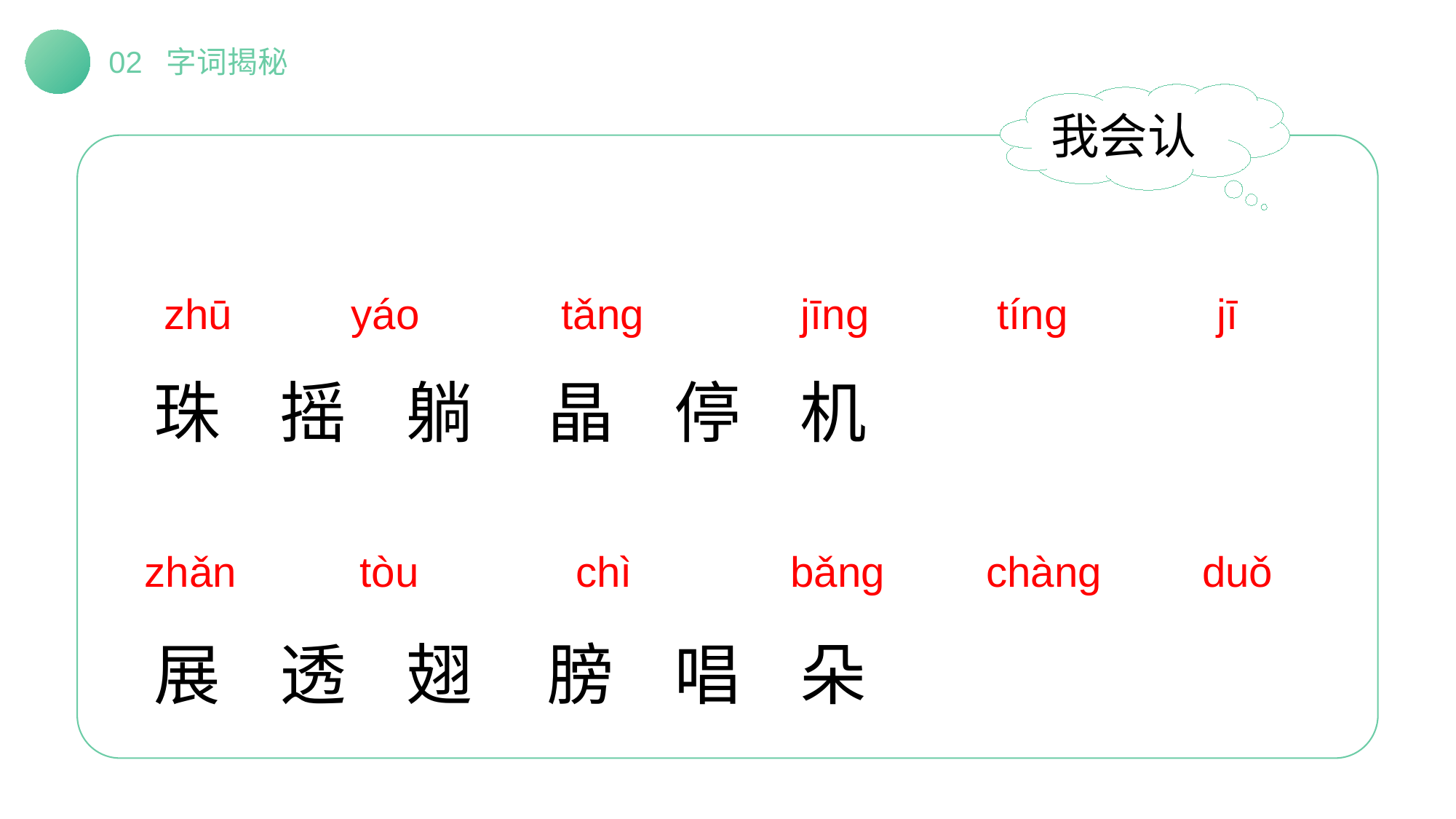

02  字词揭秘
我会认

zhū
yáo
tǎng
 jīng
 tíng
 jī
珠    摇    躺     晶    停    机

展    透    翅     膀    唱    朵
zhǎn
tòu
chì
bǎng
chàng
duǒ